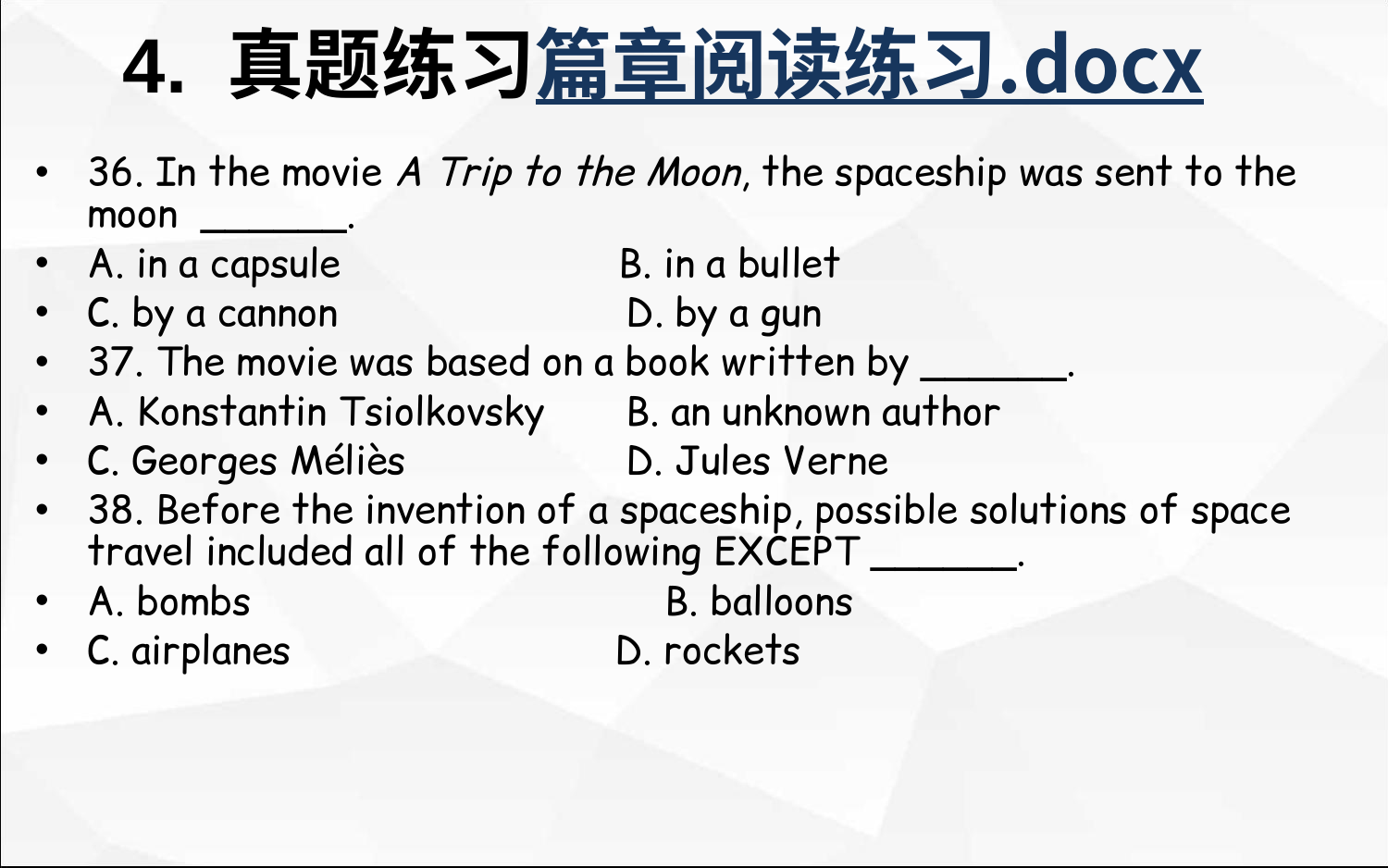

4. 真题练习篇章阅读练习.docx
36. In the movie A Trip to the Moon, the spaceship was sent to the moon  ______.
A. in a capsule                        B. in a bullet
C. by a cannon                         D. by a gun
37. The movie was based on a book written by ______.
A. Konstantin Tsiolkovsky       B. an unknown author
C. Georges Méliès                   D. Jules Verne
38. Before the invention of a spaceship, possible solutions of space travel included all of the following EXCEPT ______.
A. bombs	                          B. balloons
C. airplanes                            D. rockets